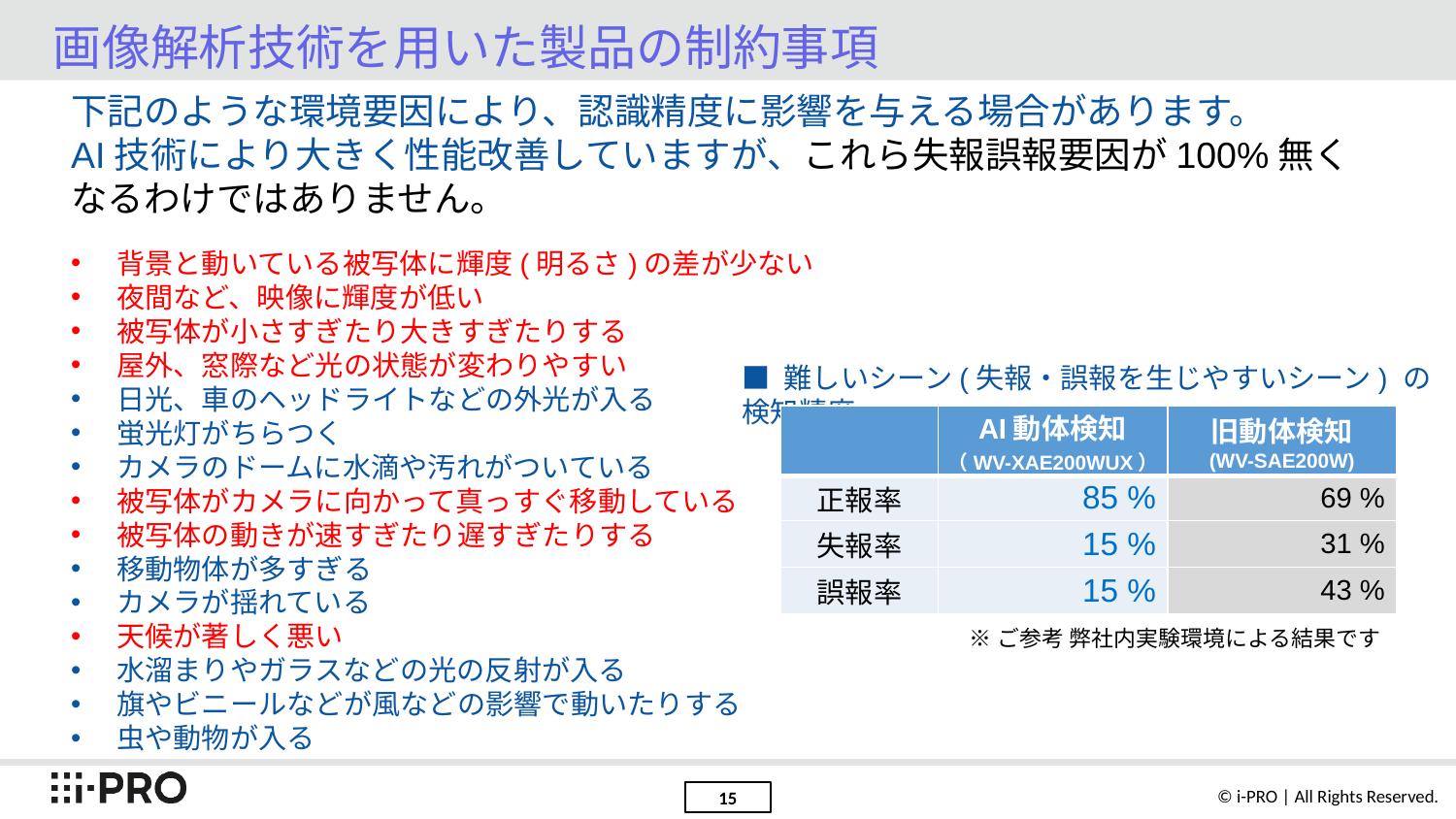

# 画像解析技術を用いた製品の制約事項
下記のような環境要因により、認識精度に影響を与える場合があります。
AI技術により大きく性能改善していますが、これら失報誤報要因が100%無くなるわけではありません。

背景と動いている被写体に輝度(明るさ)の差が少ない
夜間など、映像に輝度が低い
被写体が小さすぎたり大きすぎたりする
屋外、窓際など光の状態が変わりやすい
日光、車のヘッドライトなどの外光が入る
蛍光灯がちらつく
カメラのドームに水滴や汚れがついている
被写体がカメラに向かって真っすぐ移動している
被写体の動きが速すぎたり遅すぎたりする
移動物体が多すぎる
カメラが揺れている
天候が著しく悪い
水溜まりやガラスなどの光の反射が入る
旗やビニールなどが風などの影響で動いたりする
虫や動物が入る
■ 難しいシーン(失報・誤報を生じやすいシーン) の検知精度
|  | AI動体検知 （WV-XAE200WUX） | 旧動体検知 (WV-SAE200W) |
| --- | --- | --- |
| 正報率 | 85 % | 69 % |
| 失報率 | 15 % | 31 % |
| 誤報率 | 15 % | 43 % |
※ご参考 弊社内実験環境による結果です